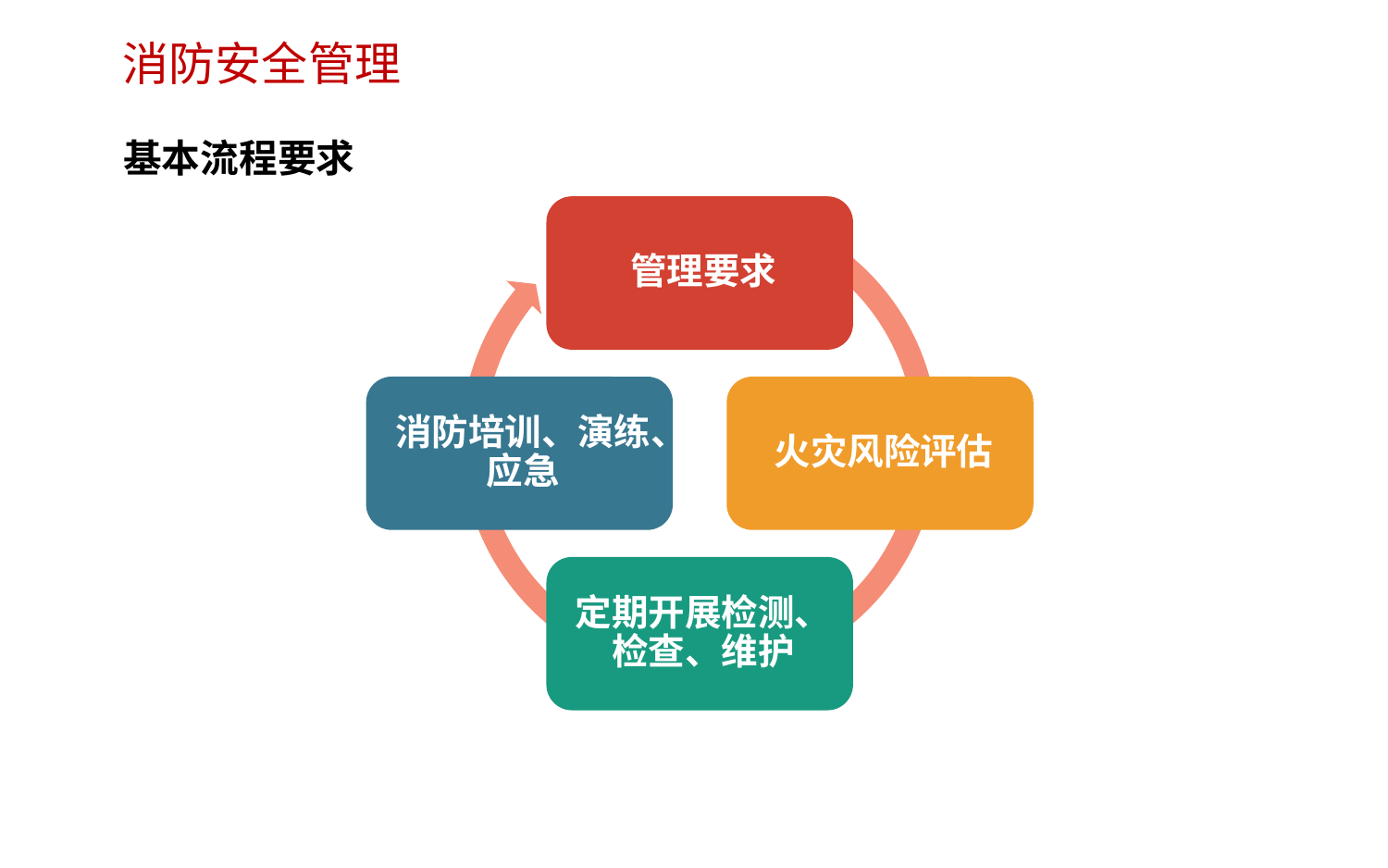

消防安全管理
基本流程要求
管理要求
火灾风险评估
定期开展检测、检查、维护
消防培训、演练、应急